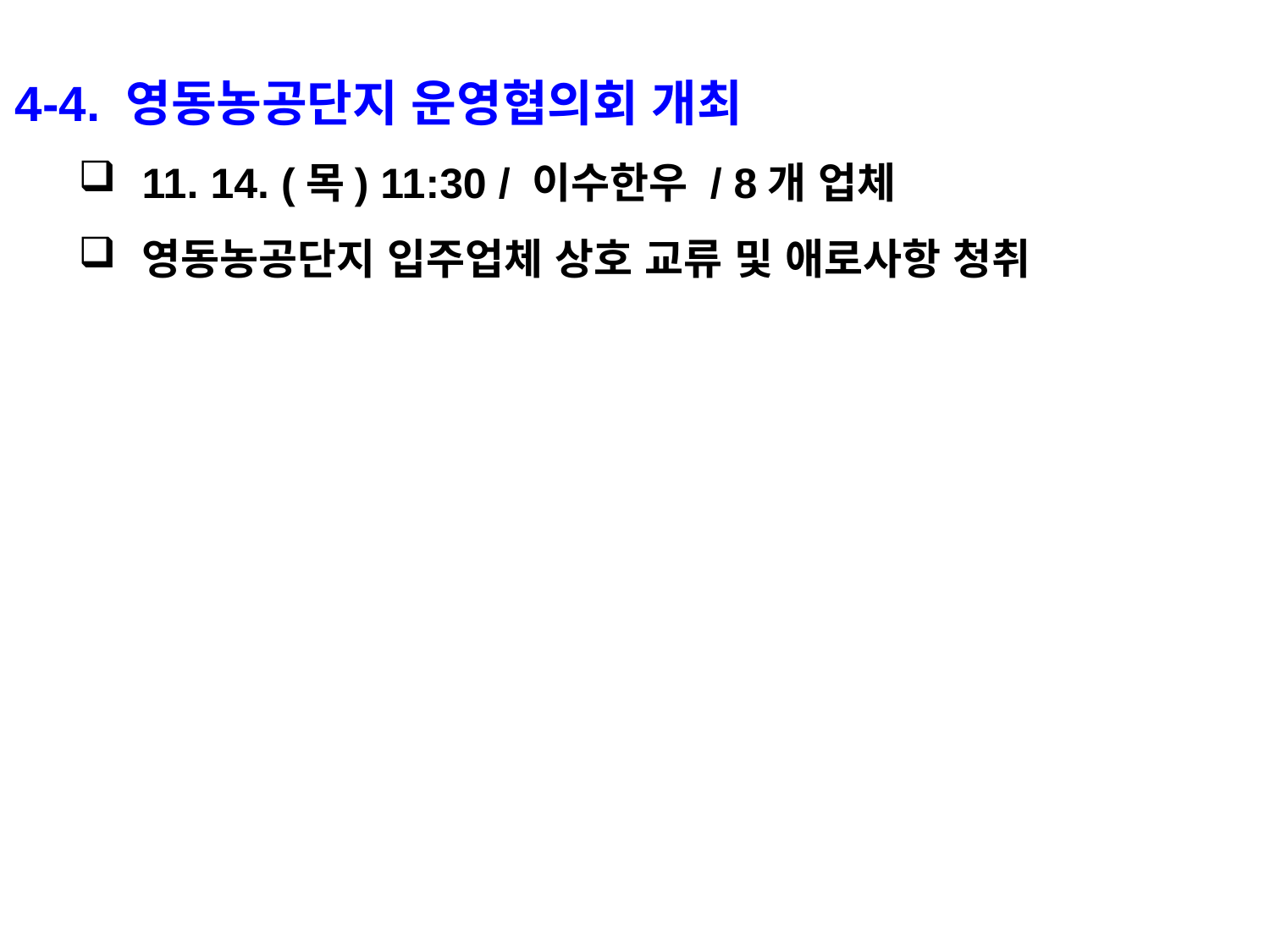

4-4. 영동농공단지 운영협의회 개최
11. 14. (목) 11:30 / 이수한우 / 8개 업체
영동농공단지 입주업체 상호 교류 및 애로사항 청취